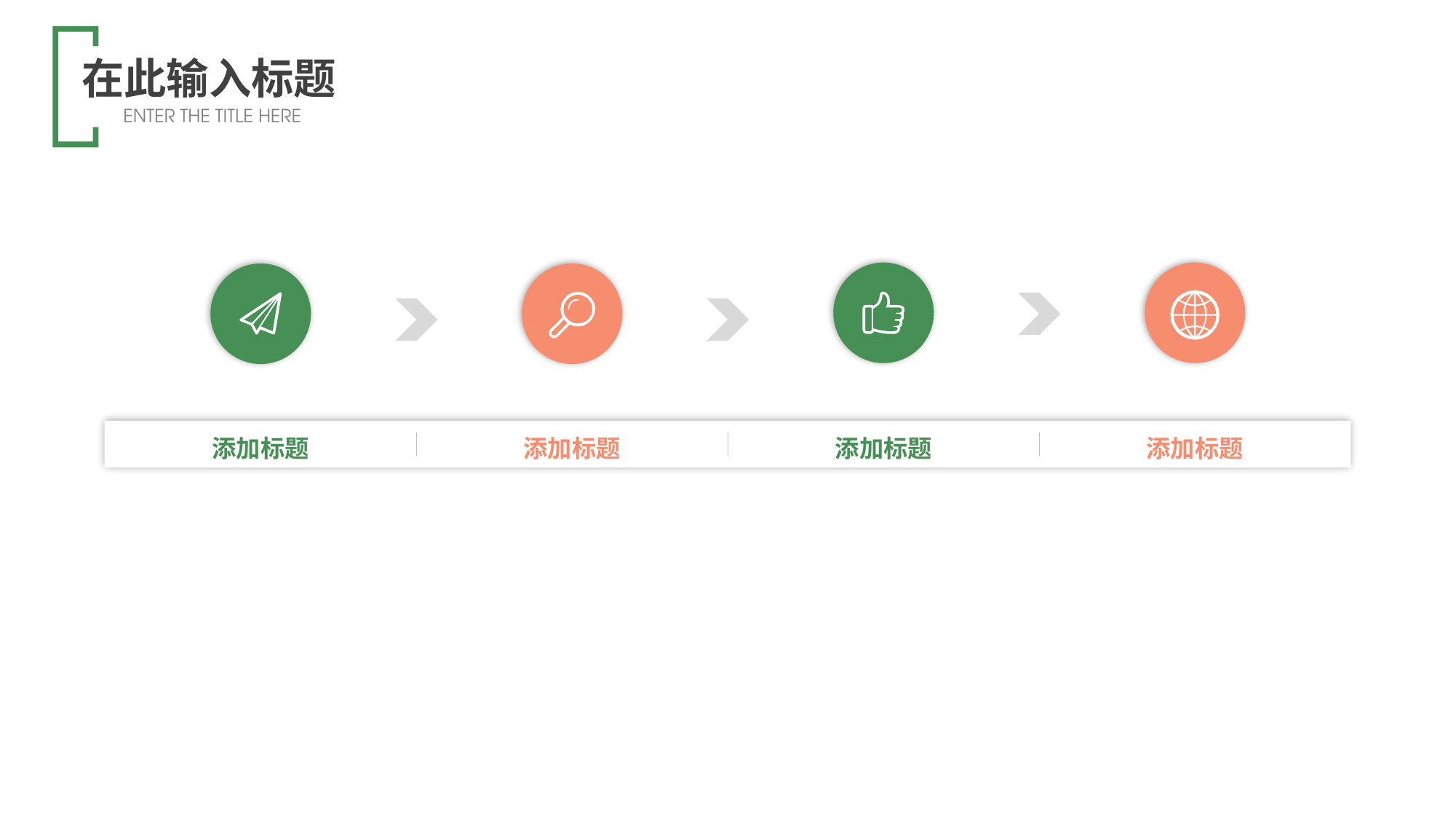

在此输入标题
ENTER THE TITLE HERE

添加标题
添加标题
添加标题
添加标题